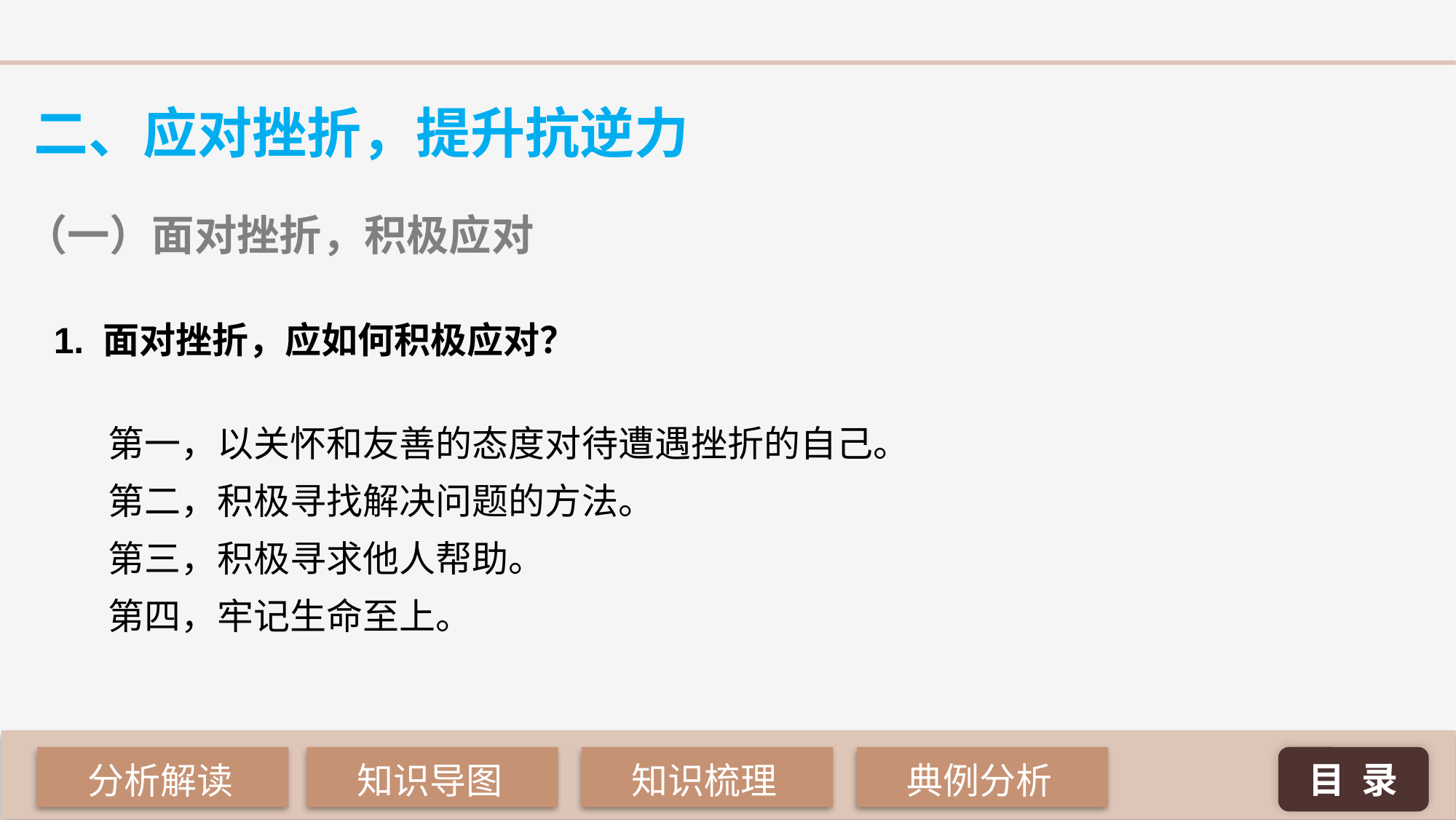

二、应对挫折，提升抗逆力
（一）面对挫折，积极应对
1. 面对挫折，应如何积极应对？
第一，以关怀和友善的态度对待遭遇挫折的自己。
第二，积极寻找解决问题的方法。
第三，积极寻求他人帮助。
第四，牢记生命至上。